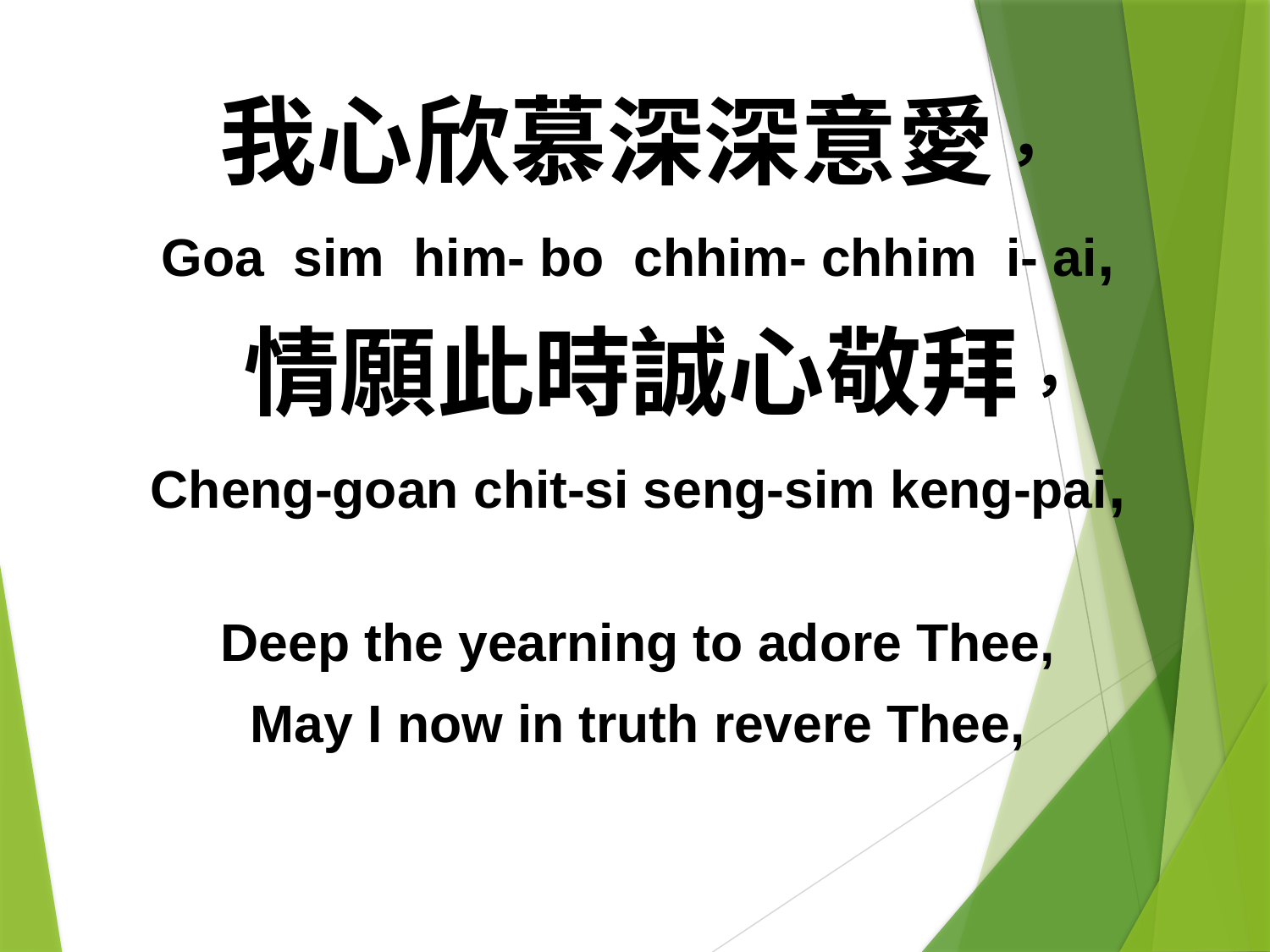

我心欣慕深深意愛，
Goa  sim  him- bo  chhim- chhim  i- ai,
 情願此時誠心敬拜，
Cheng-goan chit-si seng-sim keng-pai,

Deep the yearning to adore Thee,
May I now in truth revere Thee,